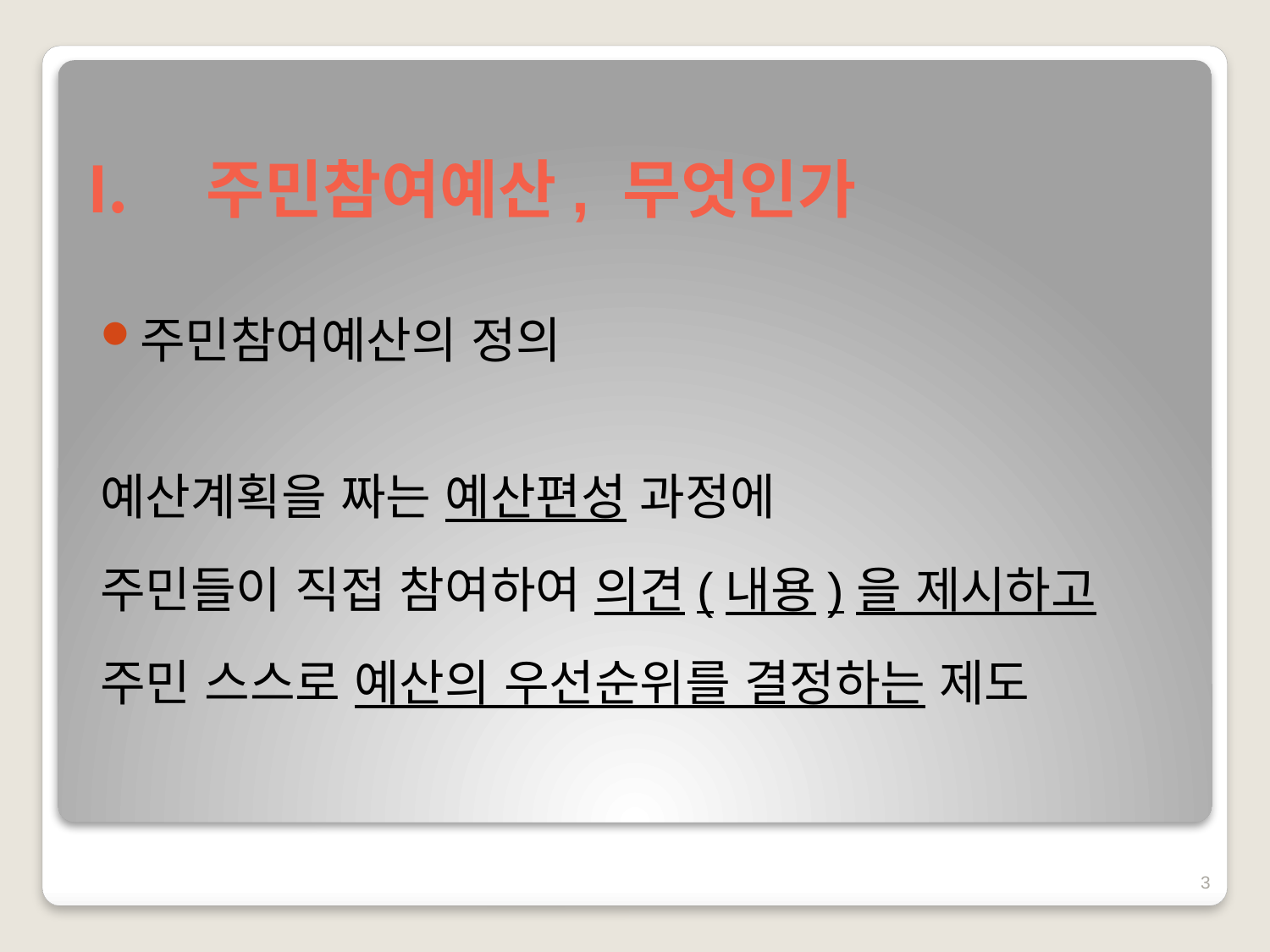

# 주민참여예산, 무엇인가
주민참여예산의 정의

예산계획을 짜는 예산편성 과정에
주민들이 직접 참여하여 의견(내용)을 제시하고
주민 스스로 예산의 우선순위를 결정하는 제도

3